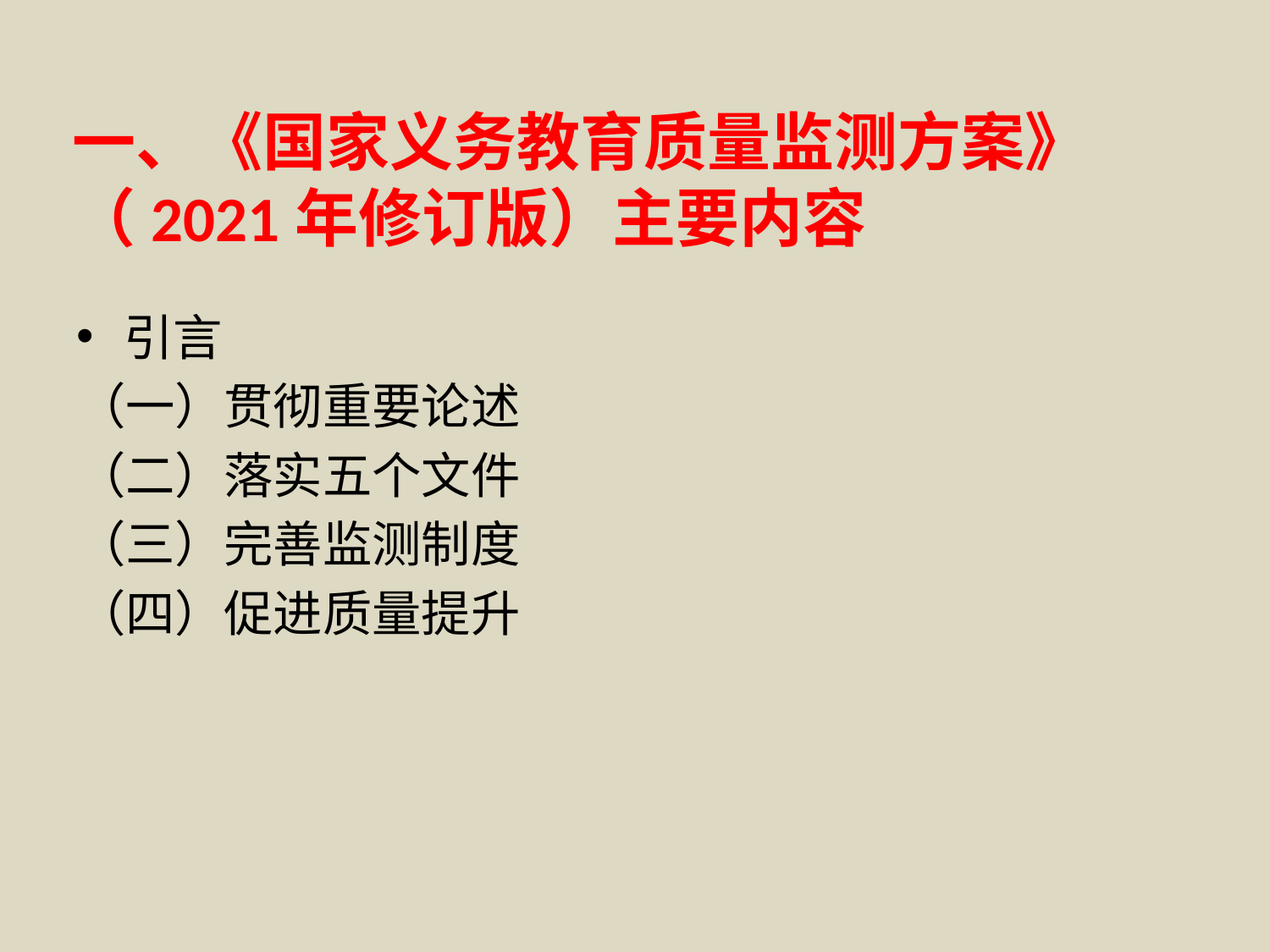

# 一、《国家义务教育质量监测方案》（2021年修订版）主要内容

引言
（一）贯彻重要论述
（二）落实五个文件
（三）完善监测制度
（四）促进质量提升